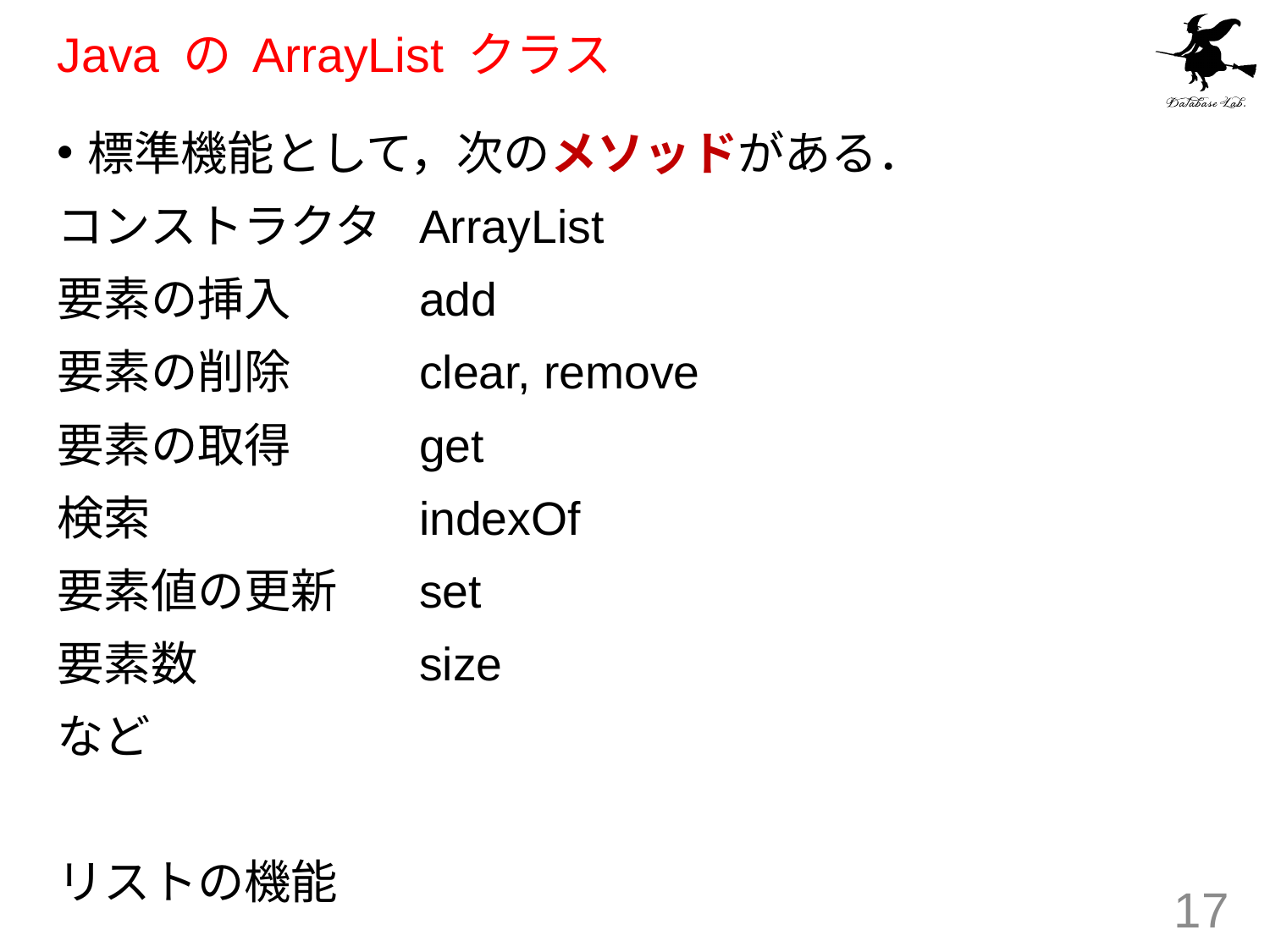

# Java の ArrayList クラス
標準機能として，次のメソッドがある．
コンストラクタ	ArrayList
要素の挿入		add
要素の削除		clear, remove
要素の取得		get
検索			indexOf
要素値の更新	set
要素数		size
など

リストの機能
17